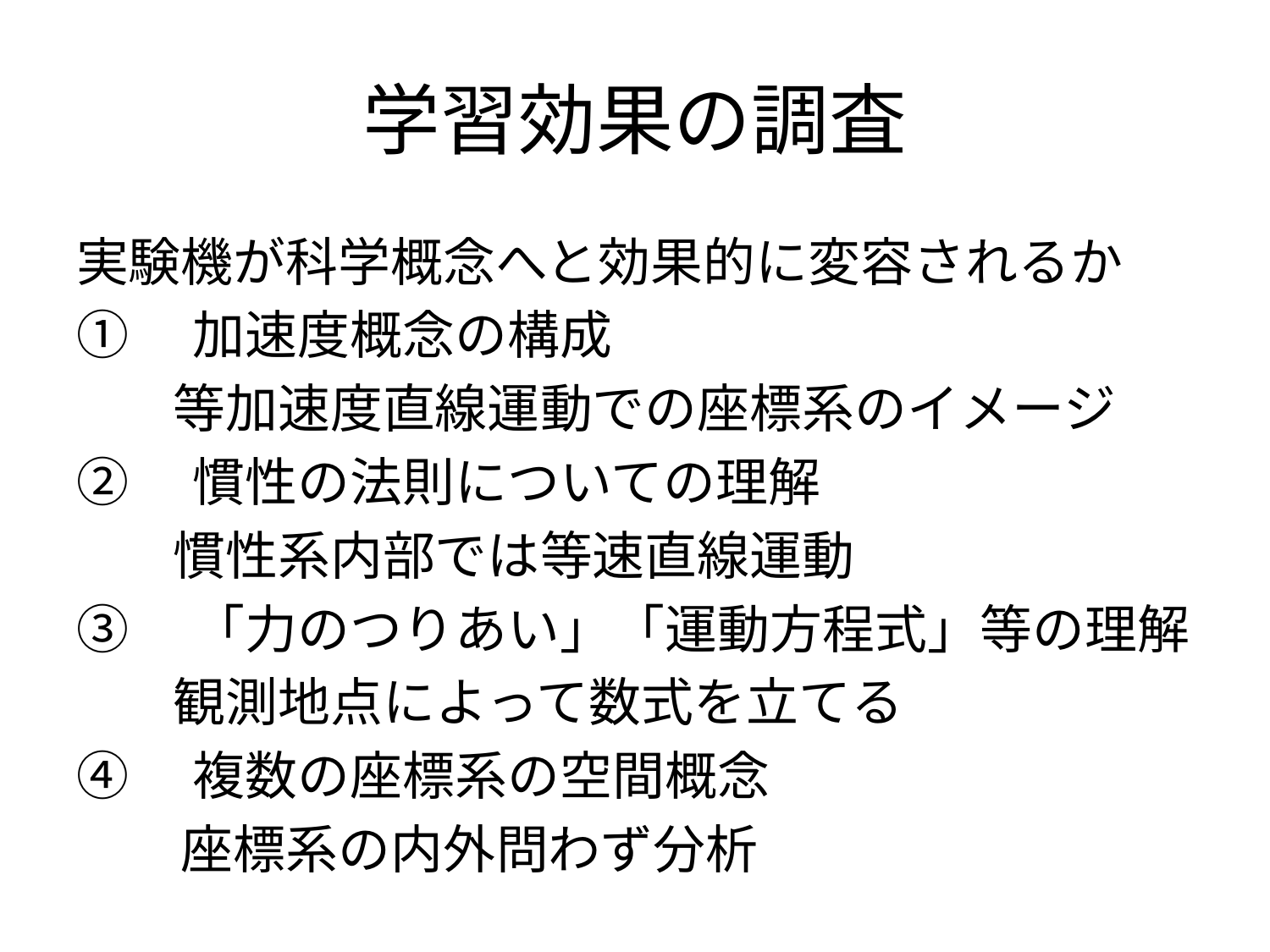

# 学習効果の調査
実験機が科学概念へと効果的に変容されるか
①　加速度概念の構成
	　等加速度直線運動での座標系のイメージ
②　慣性の法則についての理解
	　慣性系内部では等速直線運動
③　「力のつりあい」「運動方程式」等の理解
	　観測地点によって数式を立てる
④　複数の座標系の空間概念
　　座標系の内外問わず分析